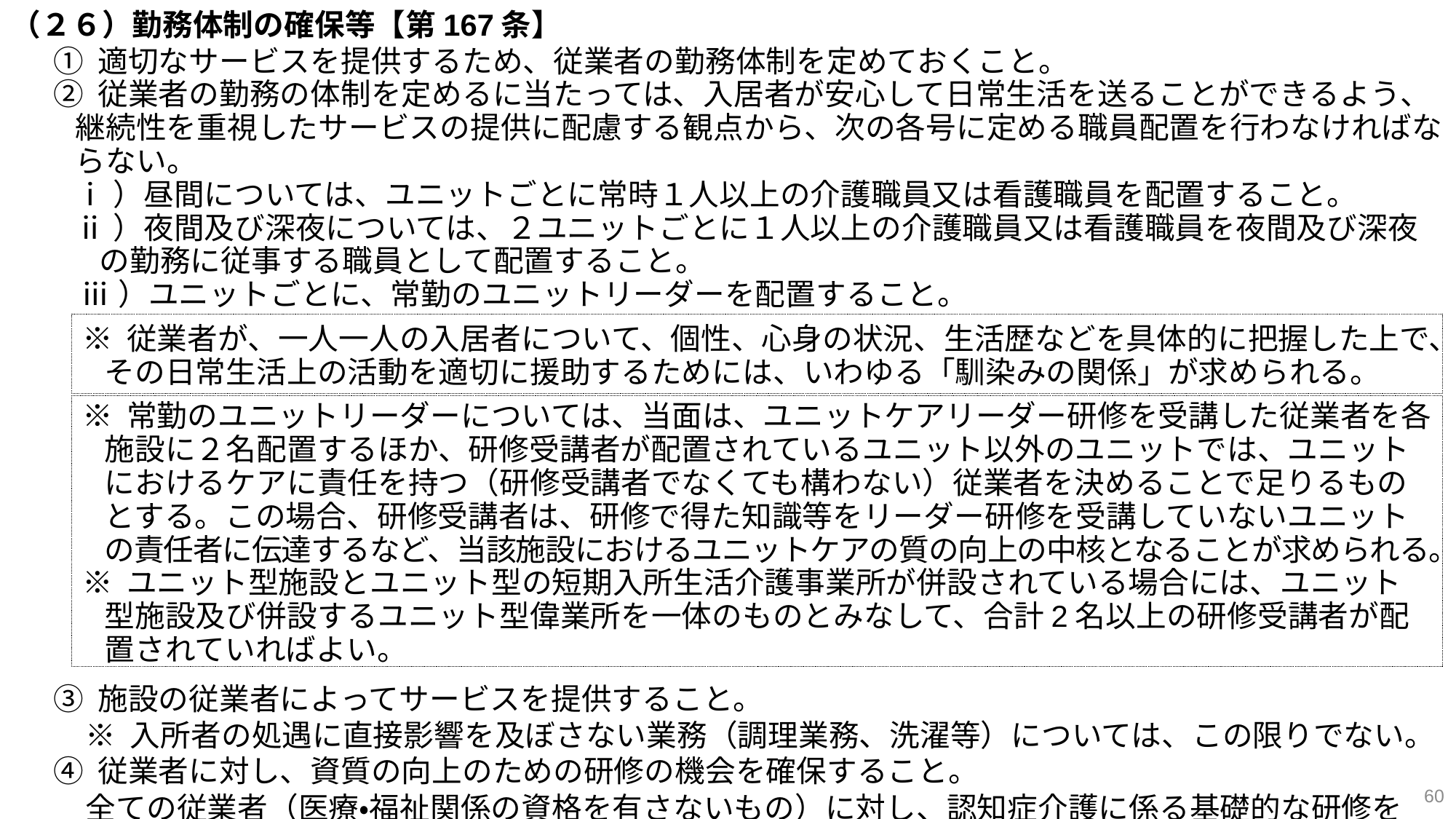

（２６）勤務体制の確保等【第167条】
① 適切なサービスを提供するため、従業者の勤務体制を定めておくこと。
② 従業者の勤務の体制を定めるに当たっては、入居者が安心して日常生活を送ることができるよう、継続性を重視したサービスの提供に配慮する観点から、次の各号に定める職員配置を行わなければならない。
ⅰ）昼間については、ユニットごとに常時１人以上の介護職員又は看護職員を配置すること。
ⅱ）夜間及び深夜については、２ユニットごとに１人以上の介護職員又は看護職員を夜間及び深夜の勤務に従事する職員として配置すること。
ⅲ）ユニットごとに、常勤のユニットリーダーを配置すること。

③ 施設の従業者によってサービスを提供すること。
※ 入所者の処遇に直接影響を及ぼさない業務（調理業務、洗濯等）については、この限りでない。
④ 従業者に対し、資質の向上のための研修の機会を確保すること。
全ての従業者（医療・福祉関係の資格を有さないもの）に対し、認知症介護に係る基礎的な研修を
※ 従業者が、一人一人の入居者について、個性、心身の状況、生活歴などを具体的に把握した上で、その日常生活上の活動を適切に援助するためには、いわゆる「馴染みの関係」が求められる。
※ 常勤のユニットリーダーについては、当面は、ユニットケアリーダー研修を受講した従業者を各施設に２名配置するほか、研修受講者が配置されているユニット以外のユニットでは、ユニットにおけるケアに責任を持つ（研修受講者でなくても構わない）従業者を決めることで足りるものとする。この場合、研修受講者は、研修で得た知識等をリーダー研修を受講していないユニットの責任者に伝達するなど、当該施設におけるユニットケアの質の向上の中核となることが求められる。
※ ユニット型施設とユニット型の短期入所生活介護事業所が併設されている場合には、ユニット型施設及び併設するユニット型偉業所を一体のものとみなして、合計2名以上の研修受講者が配置されていればよい。
60